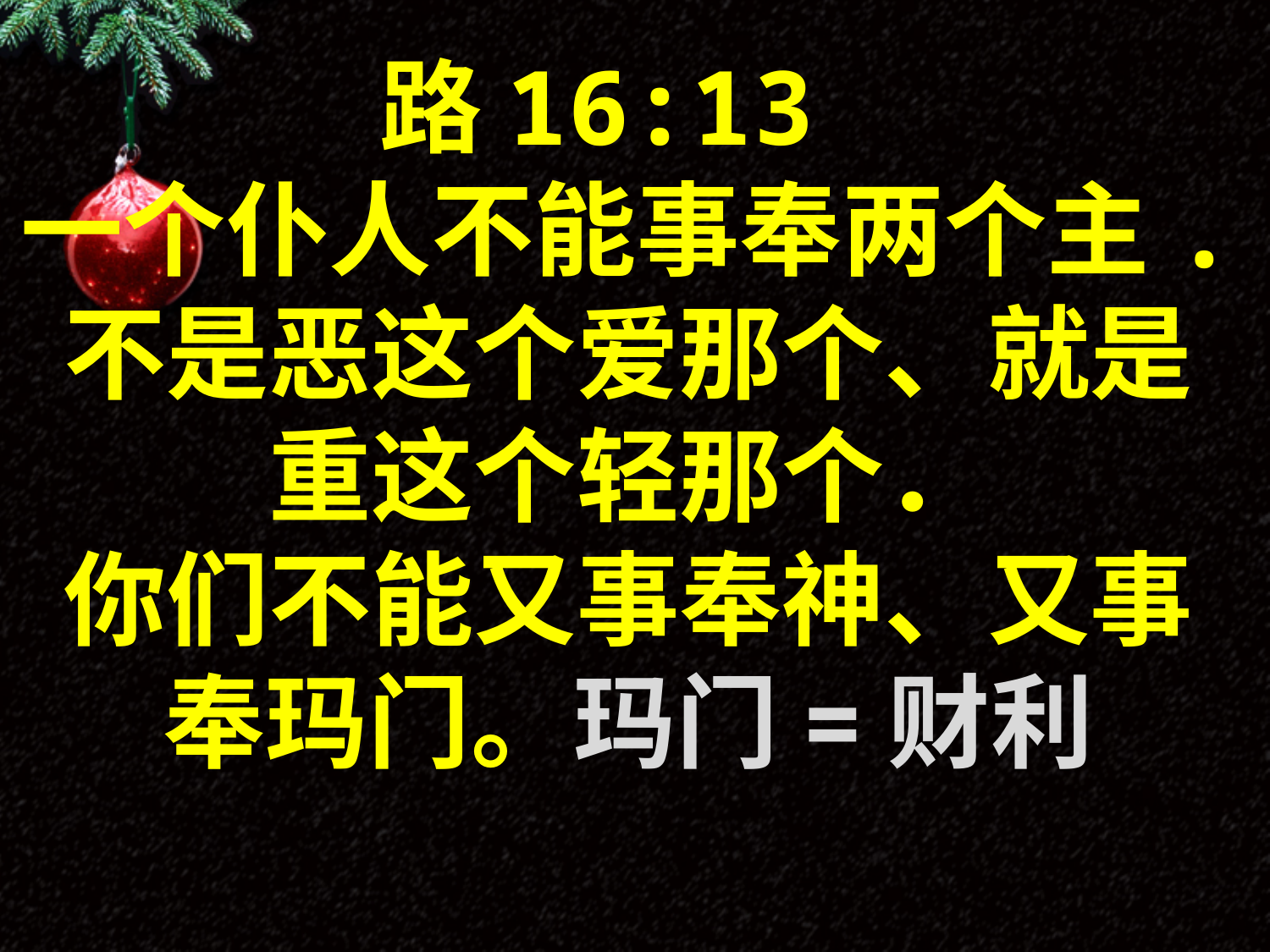

路16:13
一个仆人不能事奉两个主.
不是恶这个爱那个、就是重这个轻那个．
你们不能又事奉神、又事奉玛门。玛门=财利